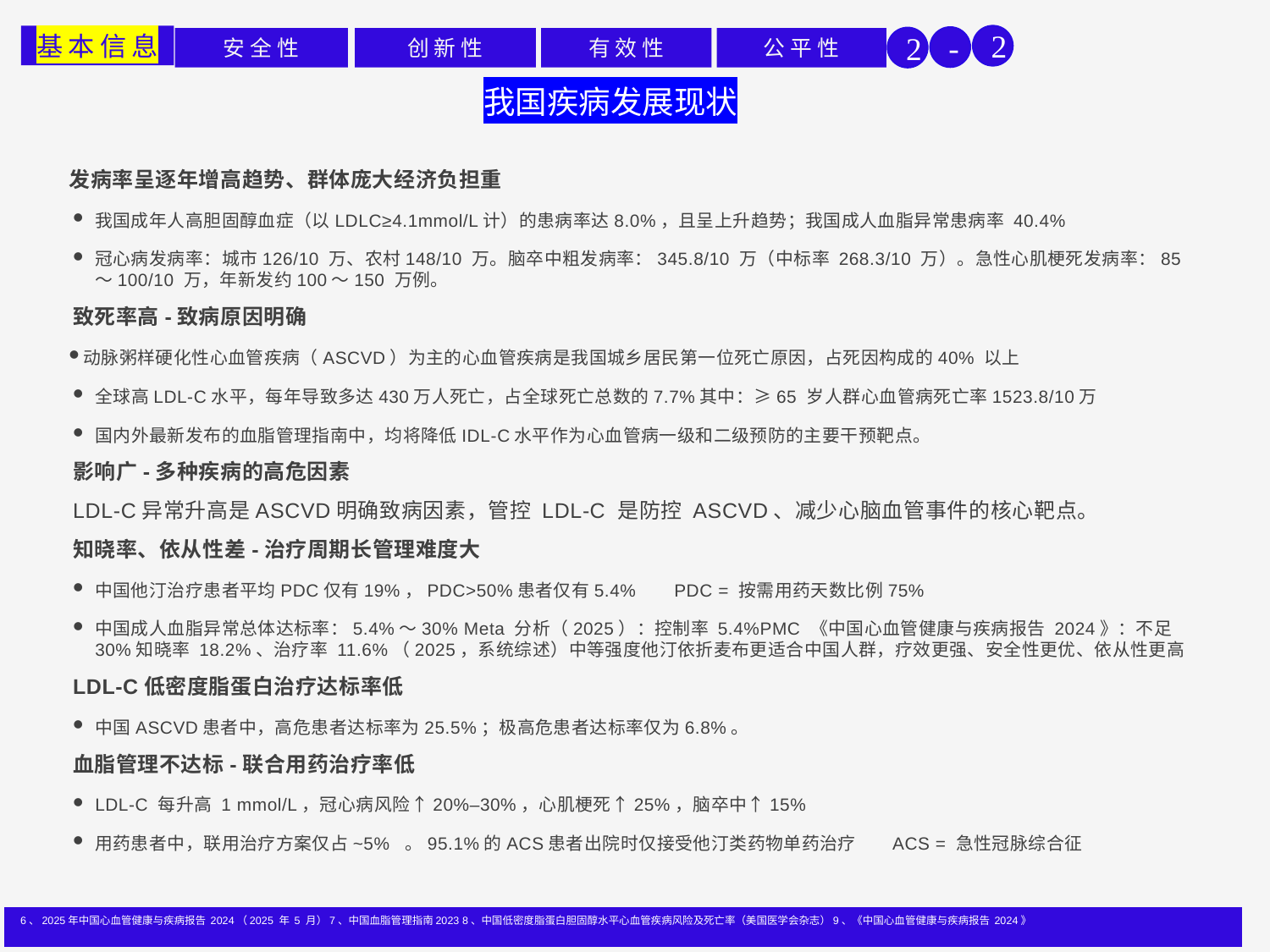

基本信息
2
-
2
安全性
创新性
有效性
公平性
我国疾病发展现状

发病率呈逐年增高趋势、群体庞大经济负担重
我国成年人高胆固醇血症（以LDLC≥4.1mmol/L计）的患病率达8.0%，且呈上升趋势；我国成人血脂异常患病率 40.4%
冠心病发病率：城市126/10 万、农村148/10 万。脑卒中粗发病率：345.8/10 万（中标率 268.3/10 万）。急性心肌梗死发病率：85～100/10 万，年新发约100～150 万例。
致死率高-致病原因明确
动脉粥样硬化性心血管疾病（ASCVD）为主的心血管疾病是我国城乡居民第一位死亡原因，占死因构成的40% 以上
全球高LDL-C水平，每年导致多达430万人死亡，占全球死亡总数的7.7%其中：≥65 岁人群心血管病死亡率1523.8/10万
国内外最新发布的血脂管理指南中，均将降低IDL-C水平作为心血管病一级和二级预防的主要干预靶点。
影响广-多种疾病的高危因素
LDL-C异常升高是ASCVD明确致病因素，管控 LDL‑C 是防控 ASCVD、减少心脑血管事件的核心靶点。
知晓率、依从性差-治疗周期长管理难度大
中国他汀治疗患者平均PDC仅有19%，PDC>50%患者仅有5.4%       PDC = 按需用药天数比例75%
中国成人血脂异常总体达标率：5.4%～30% Meta 分析（2025）：控制率 5.4%PMC 《中国心血管健康与疾病报告 2024》：不足 30%知晓率 18.2%、治疗率 11.6%（2025，系统综述）中等强度他汀依折麦布更适合中国人群，疗效更强、安全性更优、依从性更高
LDL-C低密度脂蛋白治疗达标率低
中国ASCVD患者中，高危患者达标率为25.5%；极高危患者达标率仅为6.8%。
血脂管理不达标-联合用药治疗率低
LDL‑C 每升高 1 mmol/L，冠心病风险↑20%–30%，心肌梗死↑25%，脑卒中↑15%
用药患者中，联用治疗方案仅占~5%  。95.1%的ACS患者出院时仅接受他汀类药物单药治疗       ACS = 急性冠脉综合征
 6、2025年中国心血管健康与疾病报告 2024（2025 年 5 月）7、中国血脂管理指南2023 8、中国低密度脂蛋白胆固醇水平心血管疾病风险及死亡率（美国医学会杂志）9、《中国心血管健康与疾病报告 2024》